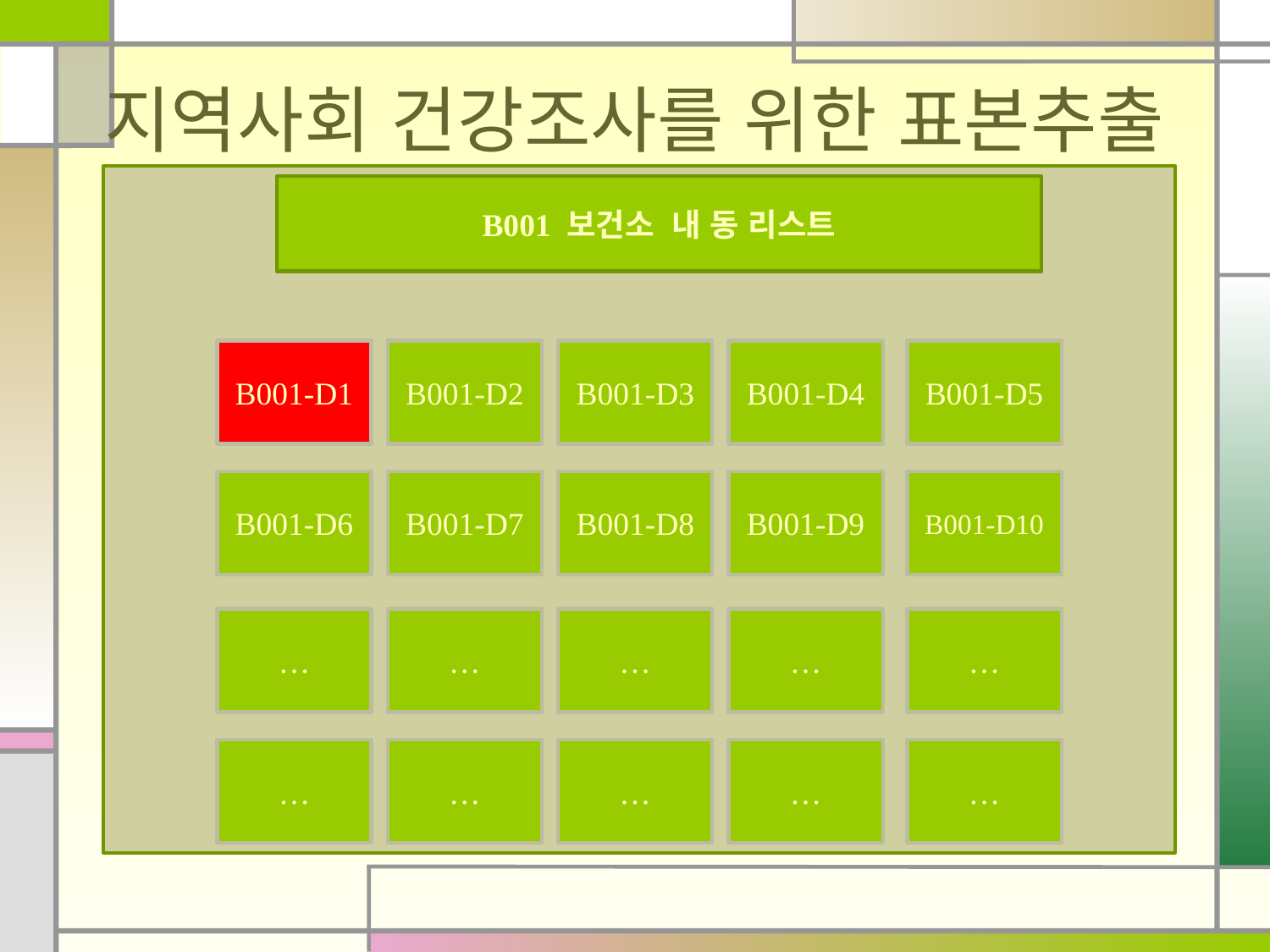

# 지역사회 건강조사를 위한 표본추출

B001 보건소  내 동 리스트
B001-D1
B001-D2
B001-D3
B001-D4
B001-D5
B001-D6
B001-D7
B001-D8
B001-D9
B001-D10
…
…
…
…
…
…
…
…
…
…